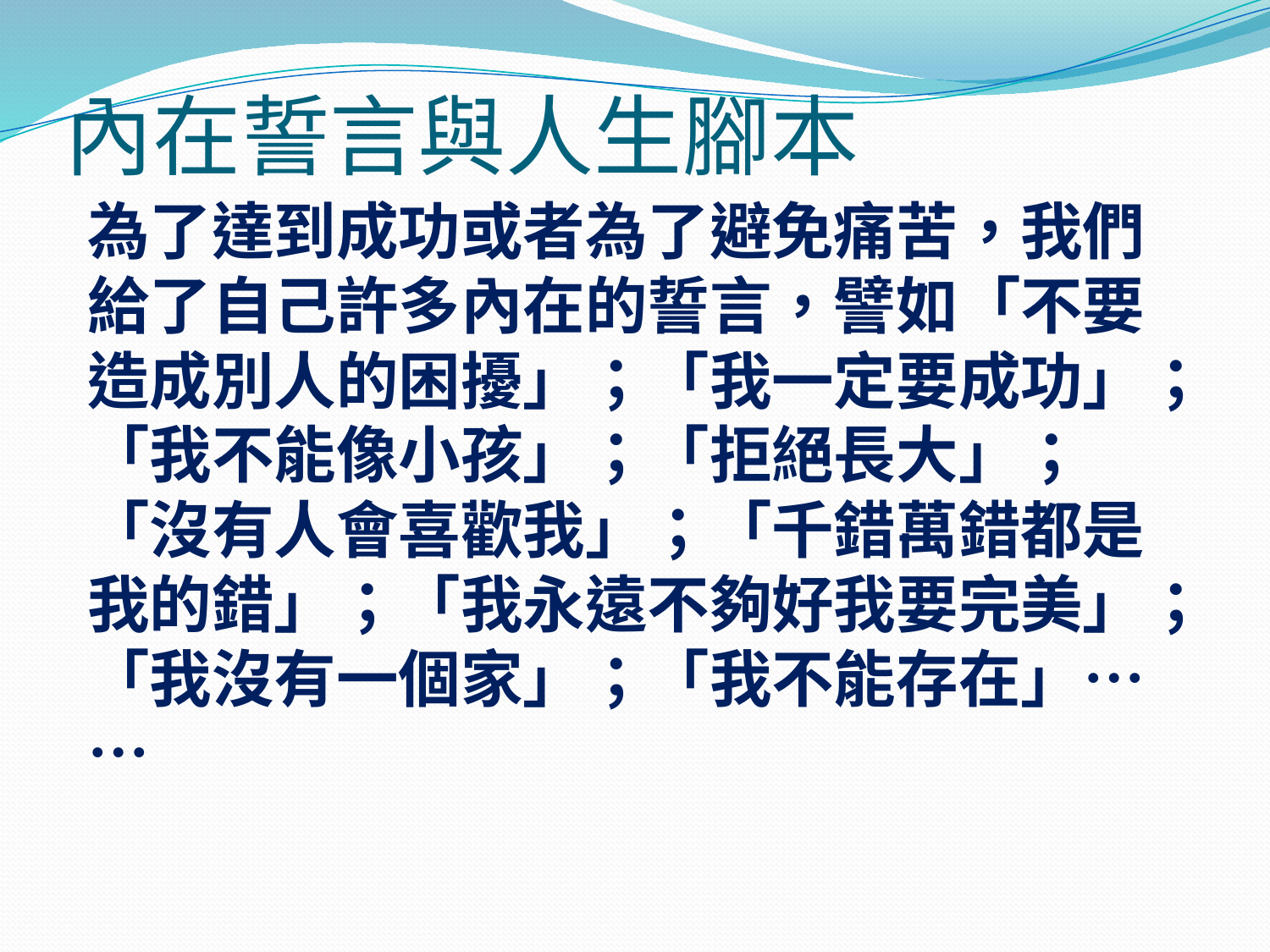

# 內在誓言與人生腳本
為了達到成功或者為了避免痛苦，我們給了自己許多內在的誓言，譬如「不要造成別人的困擾」；「我一定要成功」；「我不能像小孩」；「拒絕長大」；「沒有人會喜歡我」；「千錯萬錯都是我的錯」；「我永遠不夠好我要完美」；「我沒有一個家」；「我不能存在」……